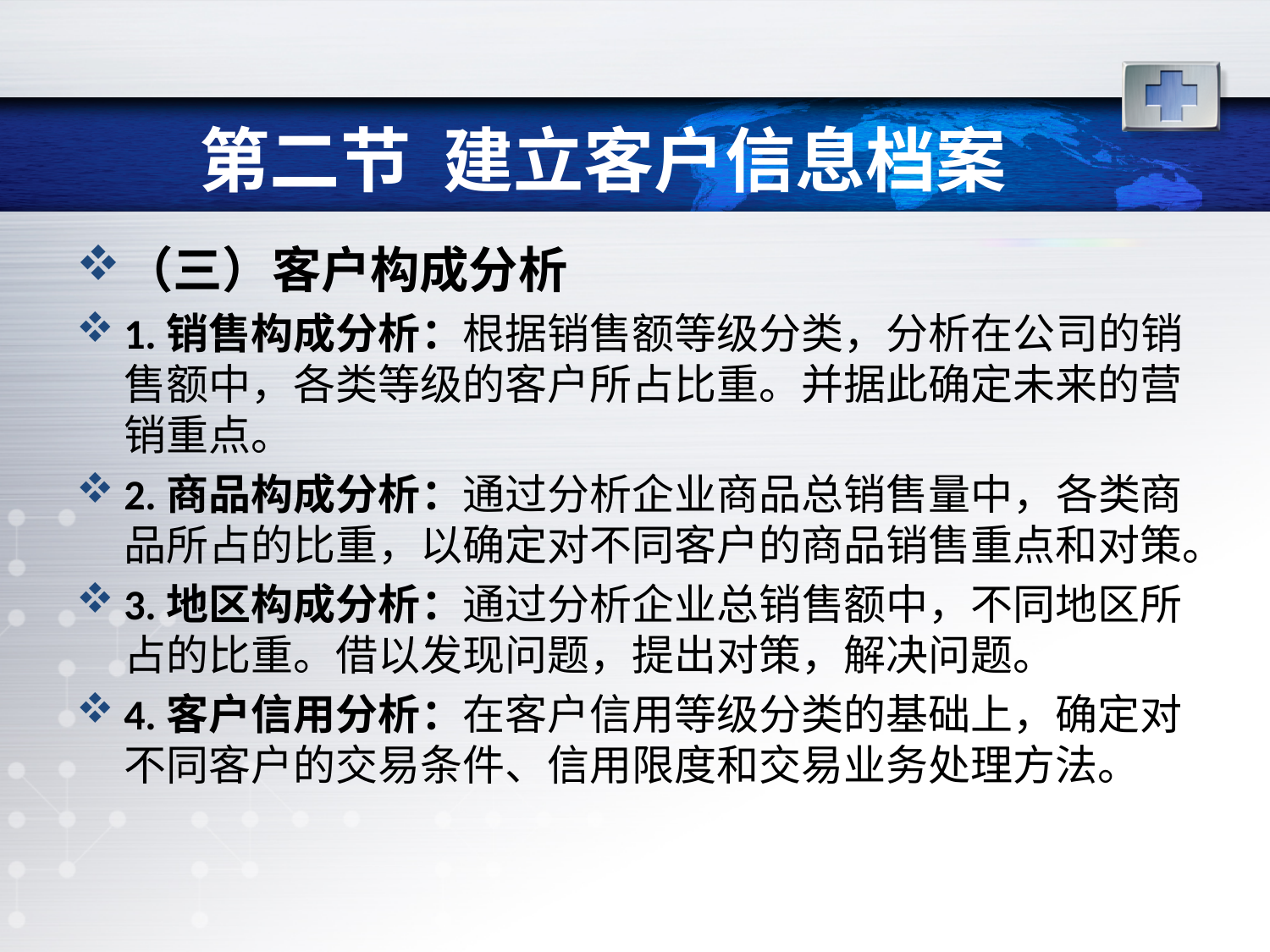

# 第二节  建立客户信息档案
（三）客户构成分析
1.销售构成分析：根据销售额等级分类，分析在公司的销售额中，各类等级的客户所占比重。并据此确定未来的营销重点。
2.商品构成分析：通过分析企业商品总销售量中，各类商品所占的比重，以确定对不同客户的商品销售重点和对策。
3.地区构成分析：通过分析企业总销售额中，不同地区所占的比重。借以发现问题，提出对策，解决问题。
4.客户信用分析：在客户信用等级分类的基础上，确定对不同客户的交易条件、信用限度和交易业务处理方法。